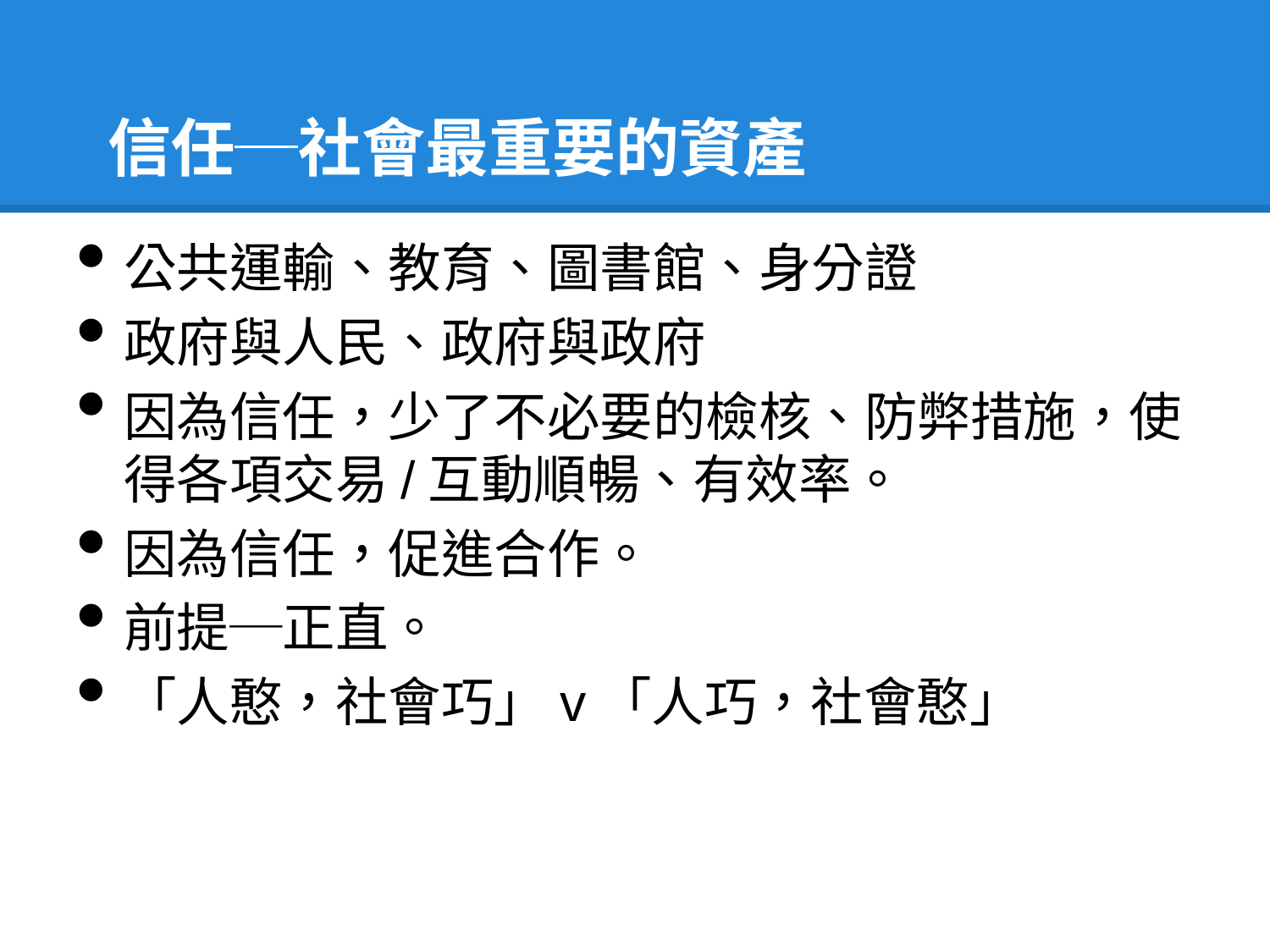

# 信任─社會最重要的資產
公共運輸、教育、圖書館、身分證
政府與人民、政府與政府
因為信任，少了不必要的檢核、防弊措施，使得各項交易/互動順暢、有效率。
因為信任，促進合作。
前提─正直。
「人憨，社會巧」v「人巧，社會憨」